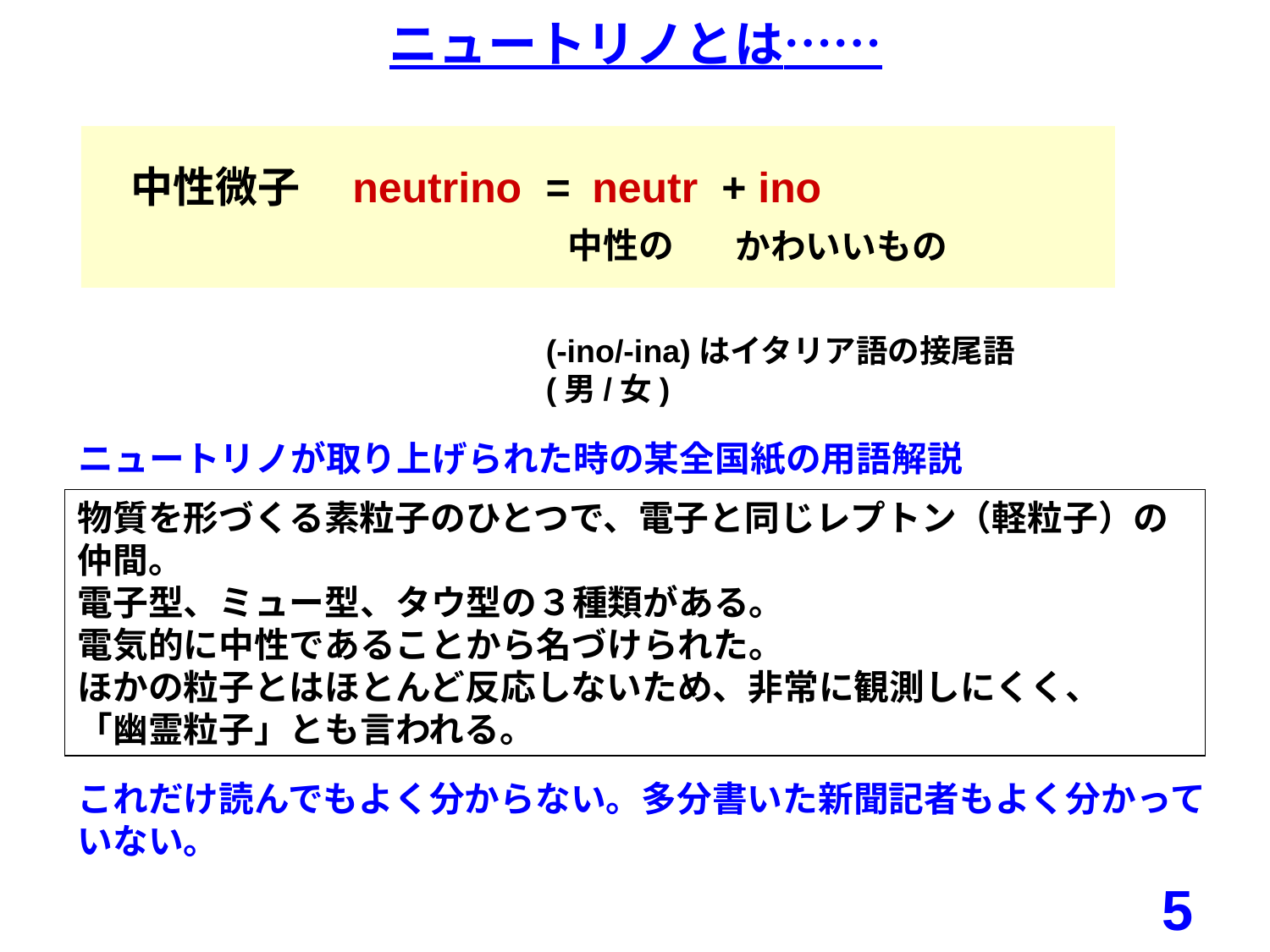

ニュートリノとは……

中性微子　neutrino  =  neutr  + ino
中性の
かわいいもの
(-ino/-ina)はイタリア語の接尾語(男/女)
ニュートリノが取り上げられた時の某全国紙の用語解説
物質を形づくる素粒子のひとつで、電子と同じレプトン（軽粒子）の仲間。
電子型、ミュー型、タウ型の３種類がある。
電気的に中性であることから名づけられた。
ほかの粒子とはほとんど反応しないため、非常に観測しにくく、
「幽霊粒子」とも言われる。
これだけ読んでもよく分からない。多分書いた新聞記者もよく分かっていない。
5